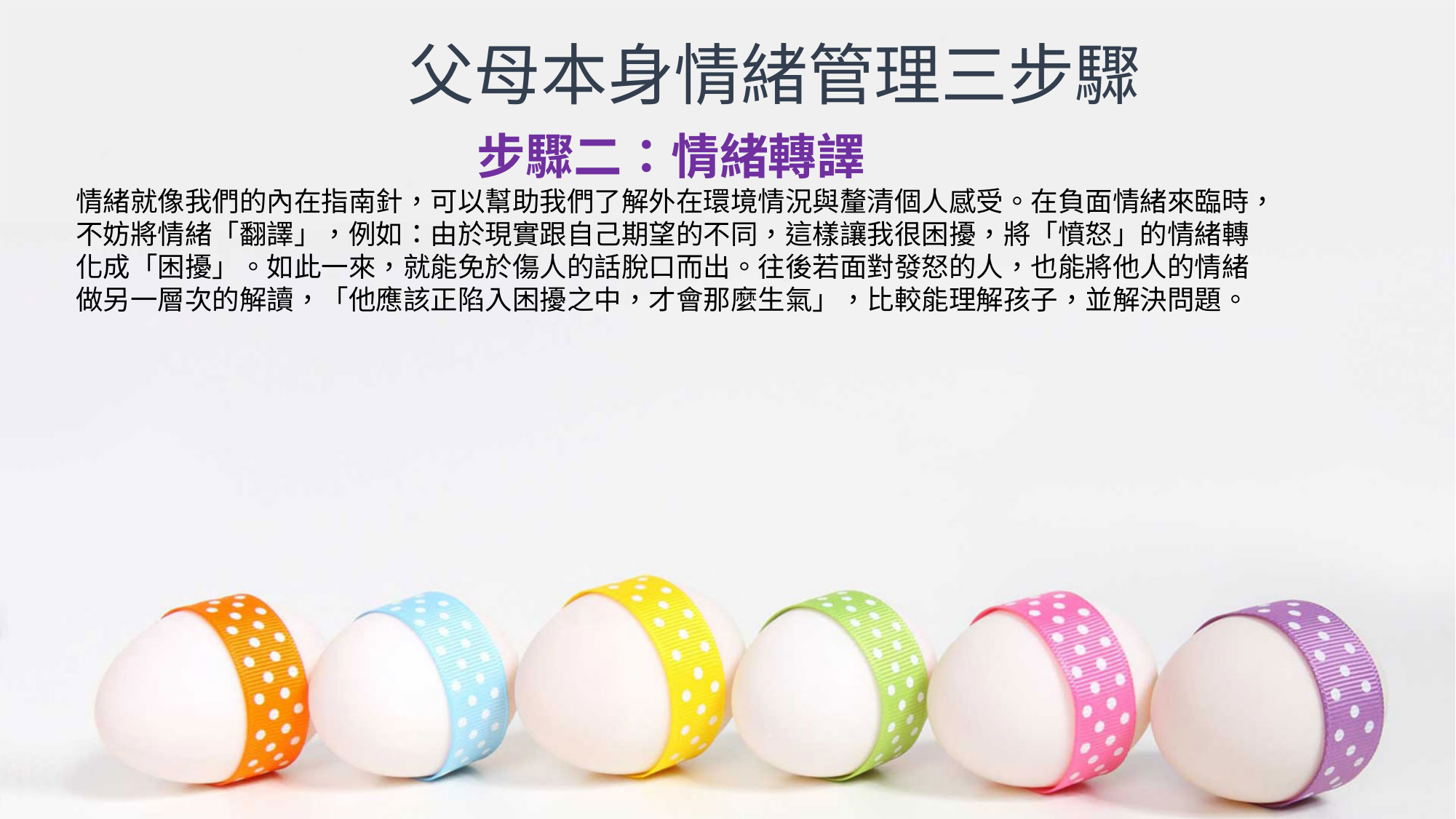

父母本身情緒管理三步驟
步驟二：情緒轉譯
情緒就像我們的內在指南針，可以幫助我們了解外在環境情況與釐清個人感受。在負面情緒來臨時，不妨將情緒「翻譯」，例如：由於現實跟自己期望的不同，這樣讓我很困擾，將「憤怒」的情緒轉化成「困擾」。如此一來，就能免於傷人的話脫口而出。往後若面對發怒的人，也能將他人的情緒做另一層次的解讀，「他應該正陷入困擾之中，才會那麼生氣」，比較能理解孩子，並解決問題。